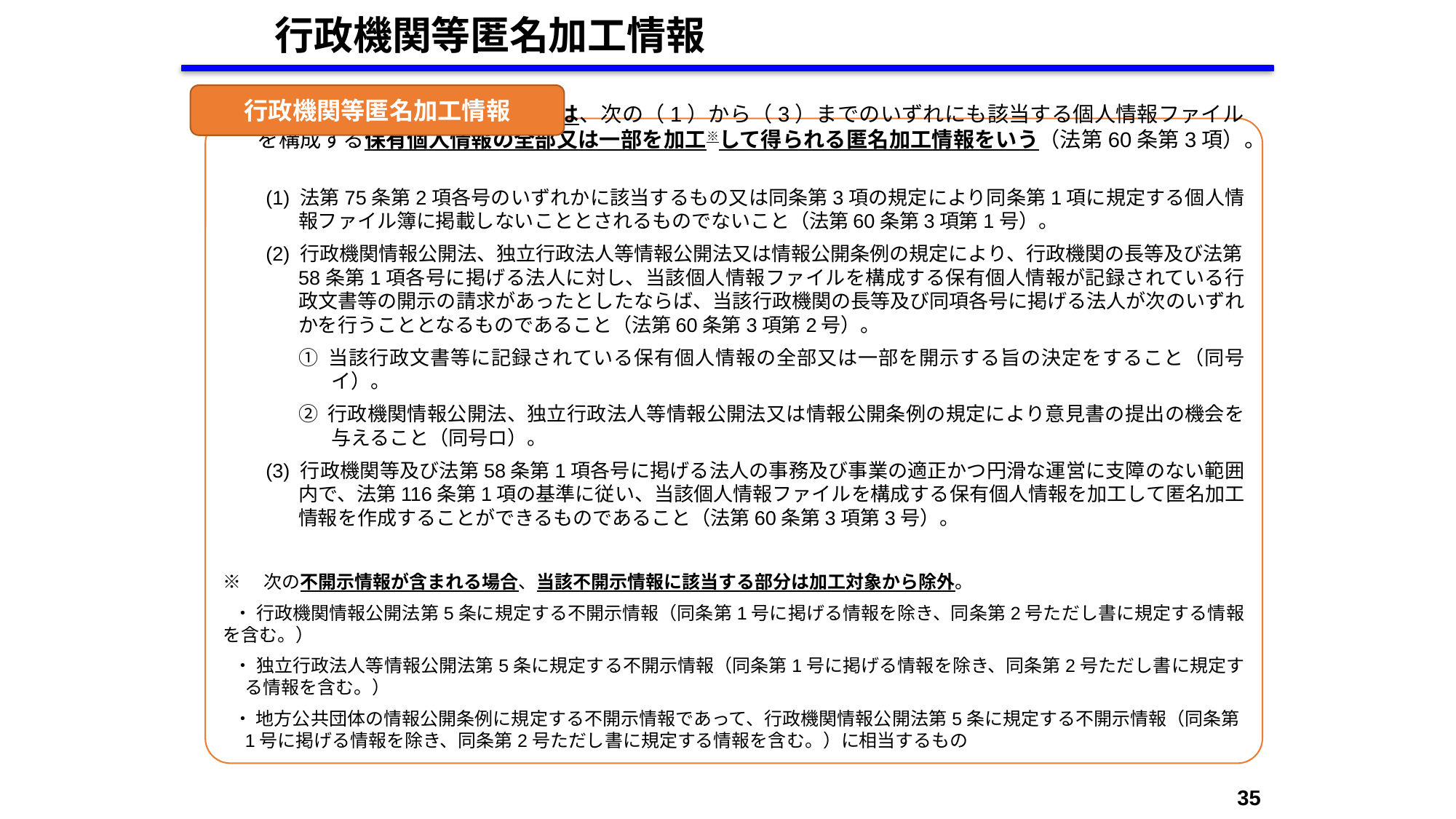

行政機関等匿名加工情報

行政機関等匿名加工情報
「行政機関等匿名加工情報」とは、次の（1）から（3）までのいずれにも該当する個人情報ファイルを構成する保有個人情報の全部又は一部を加工※して得られる匿名加工情報をいう（法第60条第3項）。

(1) 法第75条第2項各号のいずれかに該当するもの又は同条第3項の規定により同条第1項に規定する個人情報ファイル簿に掲載しないこととされるものでないこと（法第60条第3項第1号）。
(2) 行政機関情報公開法、独立行政法人等情報公開法又は情報公開条例の規定により、行政機関の長等及び法第58条第1項各号に掲げる法人に対し、当該個人情報ファイルを構成する保有個人情報が記録されている行政文書等の開示の請求があったとしたならば、当該行政機関の長等及び同項各号に掲げる法人が次のいずれかを行うこととなるものであること（法第60条第3項第2号）。
① 当該行政文書等に記録されている保有個人情報の全部又は一部を開示する旨の決定をすること（同号イ）。
② 行政機関情報公開法、独立行政法人等情報公開法又は情報公開条例の規定により意見書の提出の機会を与えること（同号ロ）。
(3) 行政機関等及び法第58条第1項各号に掲げる法人の事務及び事業の適正かつ円滑な運営に支障のない範囲内で、法第116条第1項の基準に従い、当該個人情報ファイルを構成する保有個人情報を加工して匿名加工情報を作成することができるものであること（法第60条第3項第3号）。

※　次の不開示情報が含まれる場合、当該不開示情報に該当する部分は加工対象から除外。
・ 行政機関情報公開法第5条に規定する不開示情報（同条第1号に掲げる情報を除き、同条第2号ただし書に規定する情報を含む。）
・ 独立行政法人等情報公開法第5条に規定する不開示情報（同条第1号に掲げる情報を除き、同条第2号ただし書に規定する情報を含む。）
・ 地方公共団体の情報公開条例に規定する不開示情報であって、行政機関情報公開法第5条に規定する不開示情報（同条第1号に掲げる情報を除き、同条第2号ただし書に規定する情報を含む。）に相当するもの
35